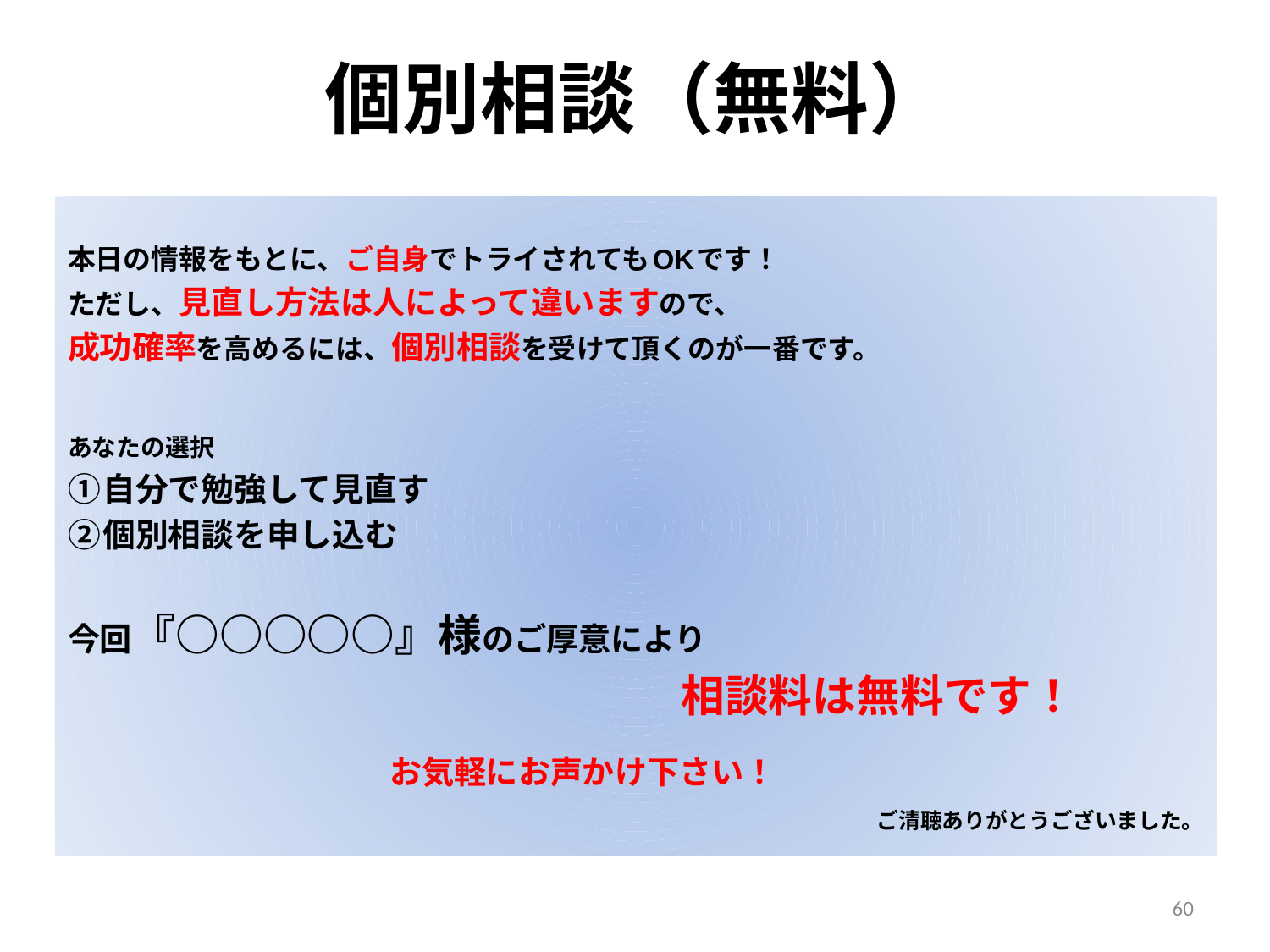

# 個別相談（無料）

本日の情報をもとに、ご自身でトライされてもOKです！
ただし、見直し方法は人によって違いますので、
成功確率を高めるには、個別相談を受けて頂くのが一番です。

あなたの選択
①自分で勉強して見直す
②個別相談を申し込む

今回『○○○○○』様のご厚意により
　　　　　　　　　　　　　　相談料は無料です！

　　　　　　　　　　お気軽にお声かけ下さい！
　　　　　　　　　　　　　　　　　　　　　　　ご清聴ありがとうございました。
60